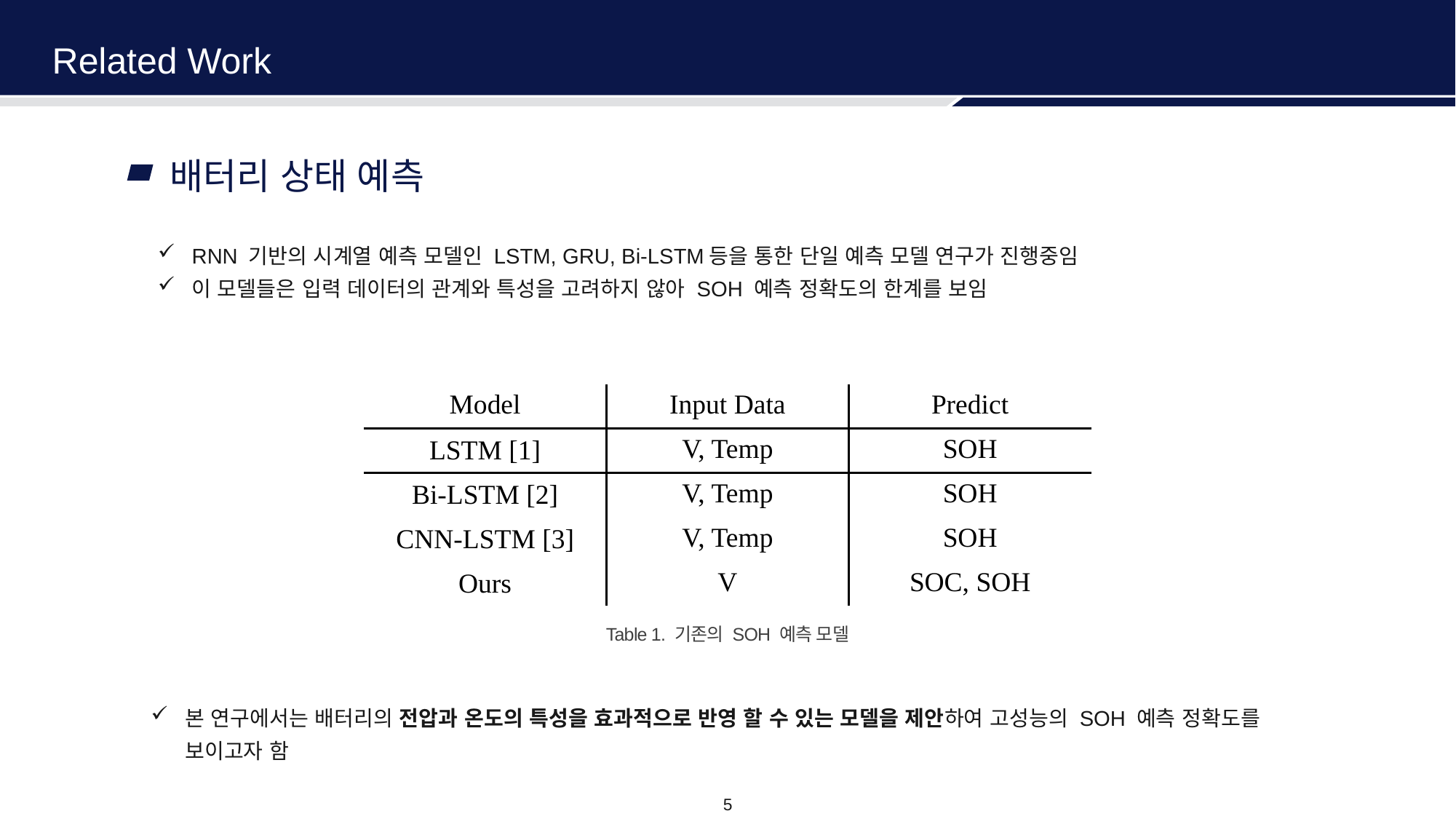

Related Work
배터리 상태 예측

RNN 기반의 시계열 예측 모델인 LSTM, GRU, Bi-LSTM등을 통한 단일 예측 모델 연구가 진행중임
이 모델들은 입력 데이터의 관계와 특성을 고려하지 않아 SOH 예측 정확도의 한계를 보임
| Model | Input Data | Predict |
| --- | --- | --- |
| LSTM [1] | V, Temp | SOH |
| Bi-LSTM [2] | V, Temp | SOH |
| CNN-LSTM [3] | V, Temp | SOH |
| Ours | V | SOC, SOH |
Table 1. 기존의 SOH 예측 모델
본 연구에서는 배터리의 전압과 온도의 특성을 효과적으로 반영 할 수 있는 모델을 제안하여 고성능의 SOH 예측 정확도를 보이고자 함